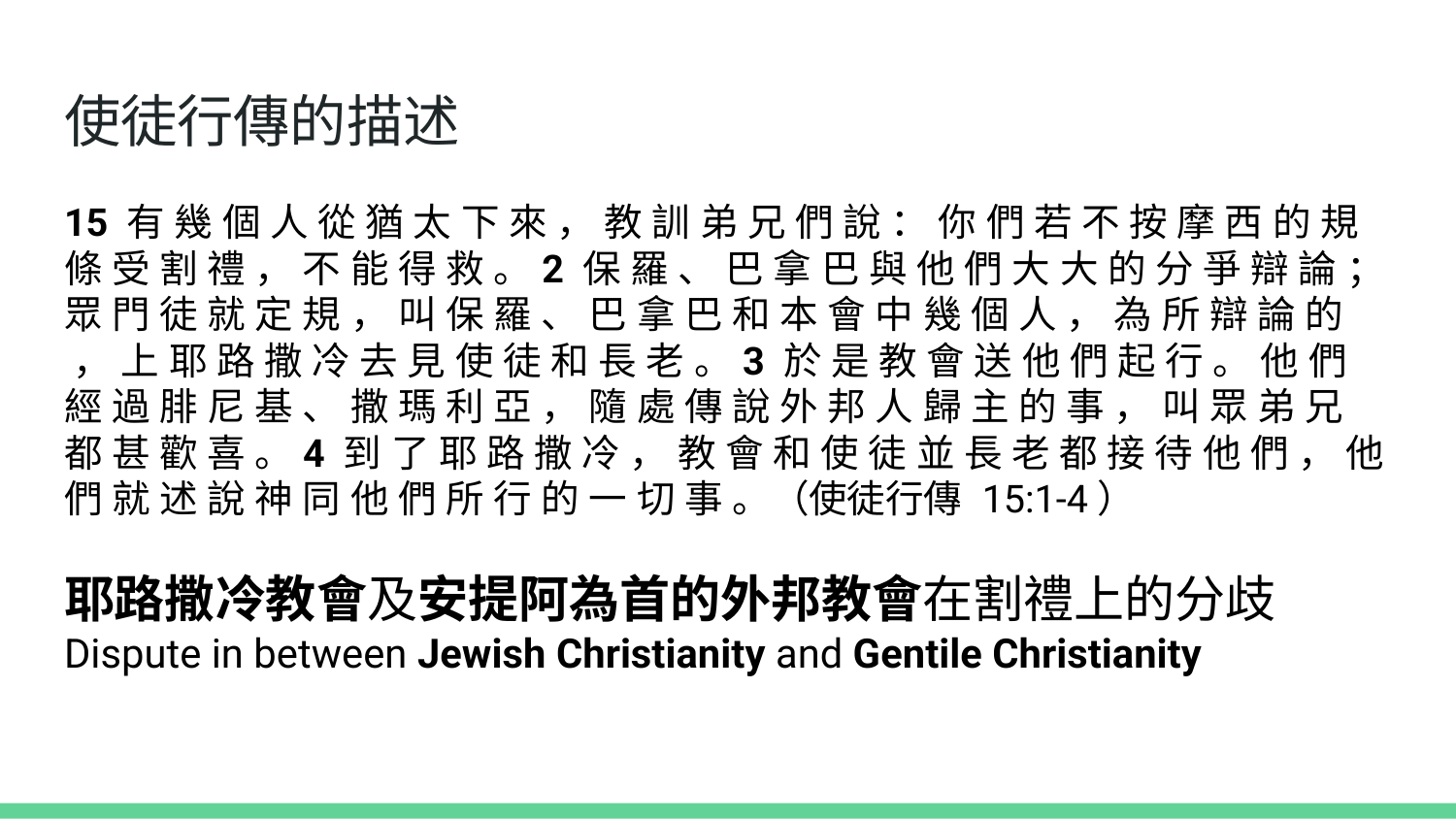

# 使徒行傳的描述
15 有 幾 個 人 從 猶 太 下 來 ， 教 訓 弟 兄 們 說 ： 你 們 若 不 按 摩 西 的 規 條 受 割 禮 ， 不 能 得 救 。2 保 羅 、 巴 拿 巴 與 他 們 大 大 的 分 爭 辯 論 ； 眾 門 徒 就 定 規 ， 叫 保 羅 、 巴 拿 巴 和 本 會 中 幾 個 人 ， 為 所 辯 論 的 ， 上 耶 路 撒 冷 去 見 使 徒 和 長 老 。3 於 是 教 會 送 他 們 起 行 。 他 們 經 過 腓 尼 基 、 撒 瑪 利 亞 ， 隨 處 傳 說 外 邦 人 歸 主 的 事 ， 叫 眾 弟 兄 都 甚 歡 喜 。4 到 了 耶 路 撒 冷 ， 教 會 和 使 徒 並 長 老 都 接 待 他 們 ， 他 們 就 述 說 神 同 他 們 所 行 的 一 切 事 。（使徒行傳 15:1-4）

耶路撒冷教會及安提阿為首的外邦教會在割禮上的分歧
Dispute in between Jewish Christianity and Gentile Christianity